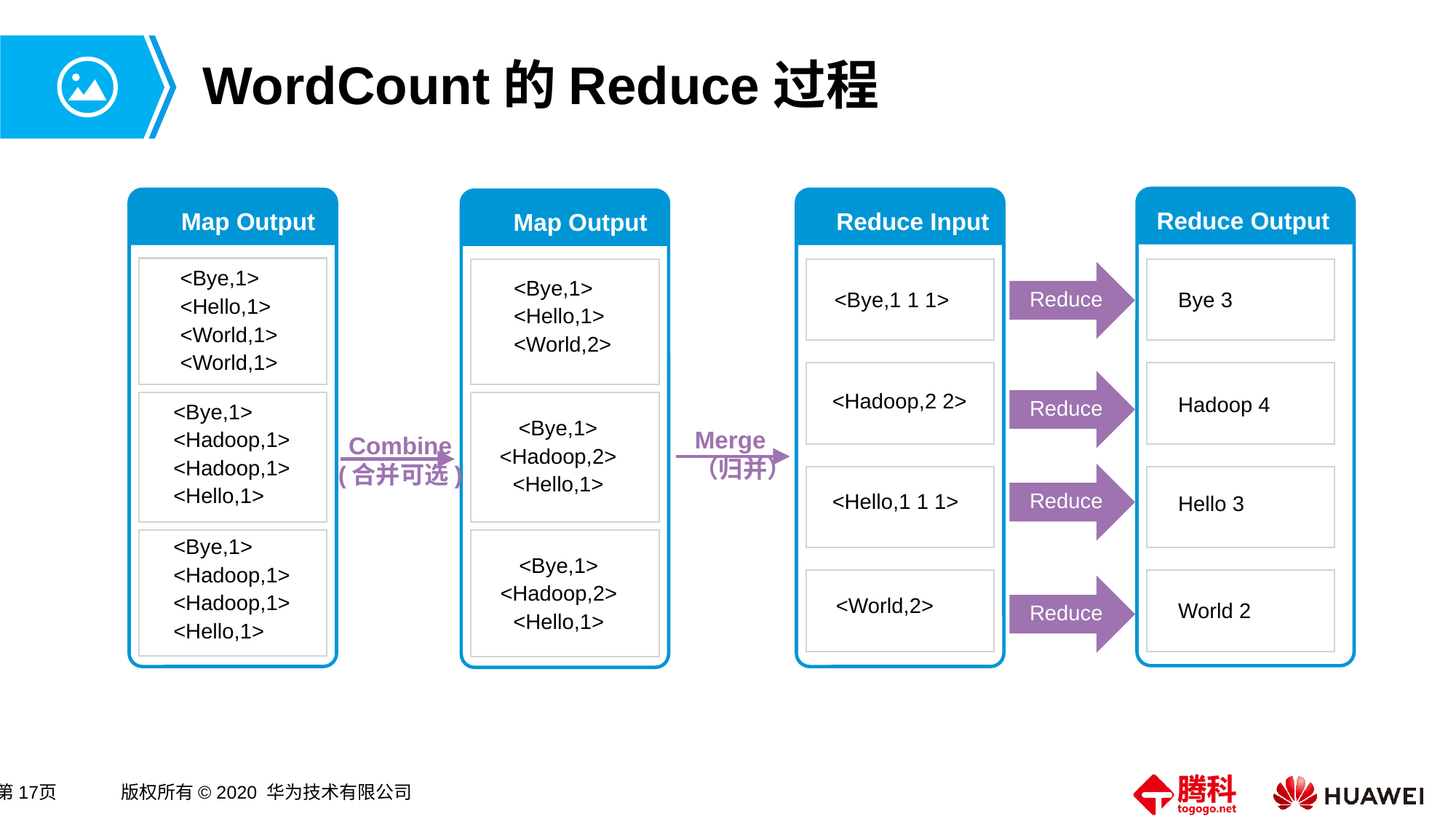

# WordCount的Reduce过程

Reduce Output

Bye 3

Hadoop 4

Hello 3

World 2

Map Output
<Bye,1>
<Hello,1>
<World,1>
<World,1>

<Bye,1>
<Hadoop,1>
<Hadoop,1>
<Hello,1>

<Bye,1>
<Hadoop,1>
<Hadoop,1>
<Hello,1>

Reduce Input

<Bye,1 1 1>

<Hadoop,2 2>

<Hello,1 1 1>

<World,2>

Map Output

<Bye,1>
<Hello,1>
<World,2>

<Bye,1>
<Hadoop,2>
<Hello,1>

<Bye,1>
<Hadoop,2>
<Hello,1>

Reduce

Reduce
Merge
（归并）
Combine
(合并可选)

Reduce

Reduce